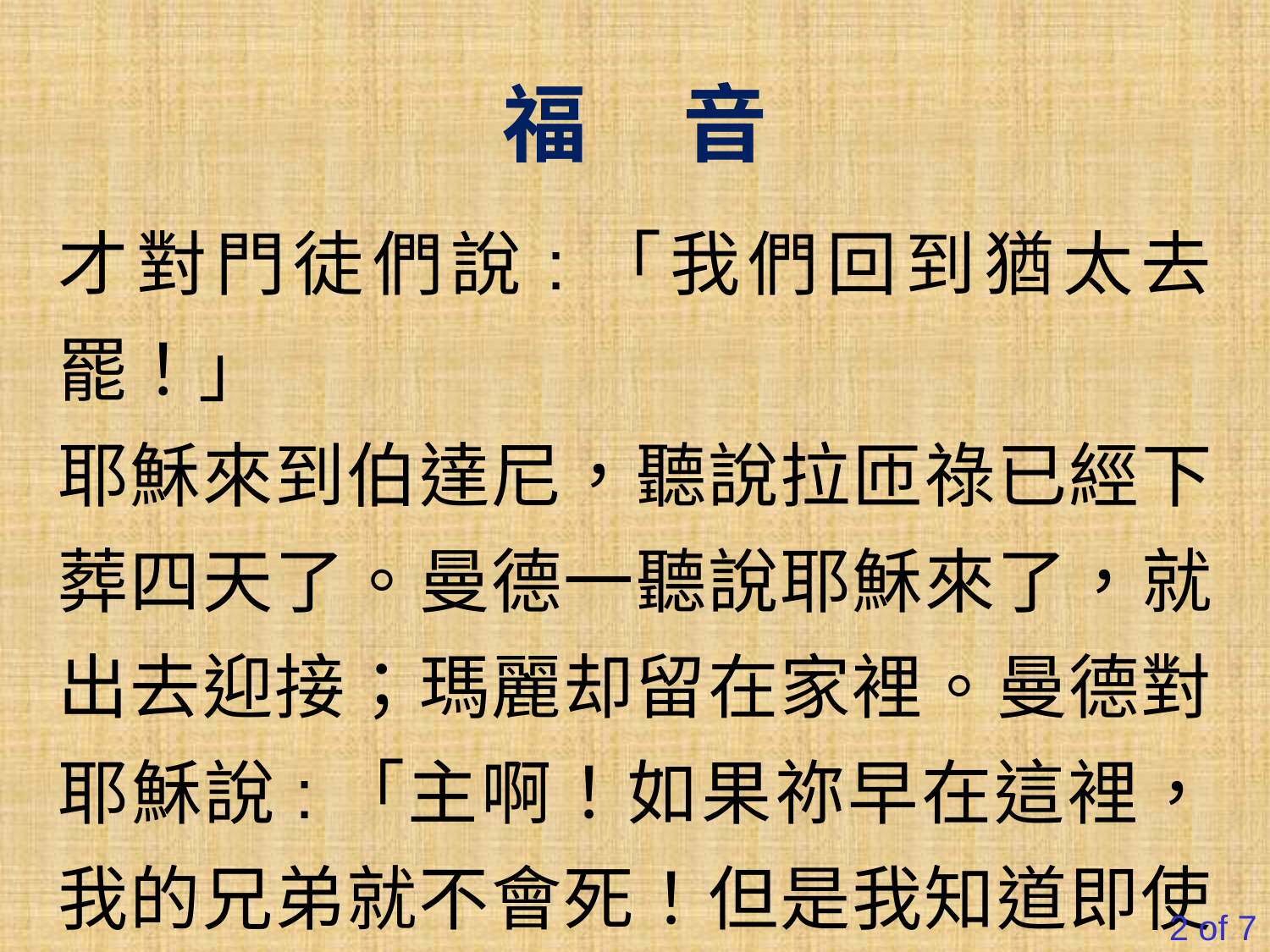

福     音

才對門徒們說:「我們回到猶太去罷！」
耶穌來到伯達尼，聽說拉匝祿已經下葬四天了。曼德一聽說耶穌來了，就出去迎接；瑪麗却留在家裡。曼德對耶穌說:「主啊！如果祢早在這裡，我的兄弟就不會死！但是我知道即使是現在，祢無論向天主求什麼，天主
2 of 7